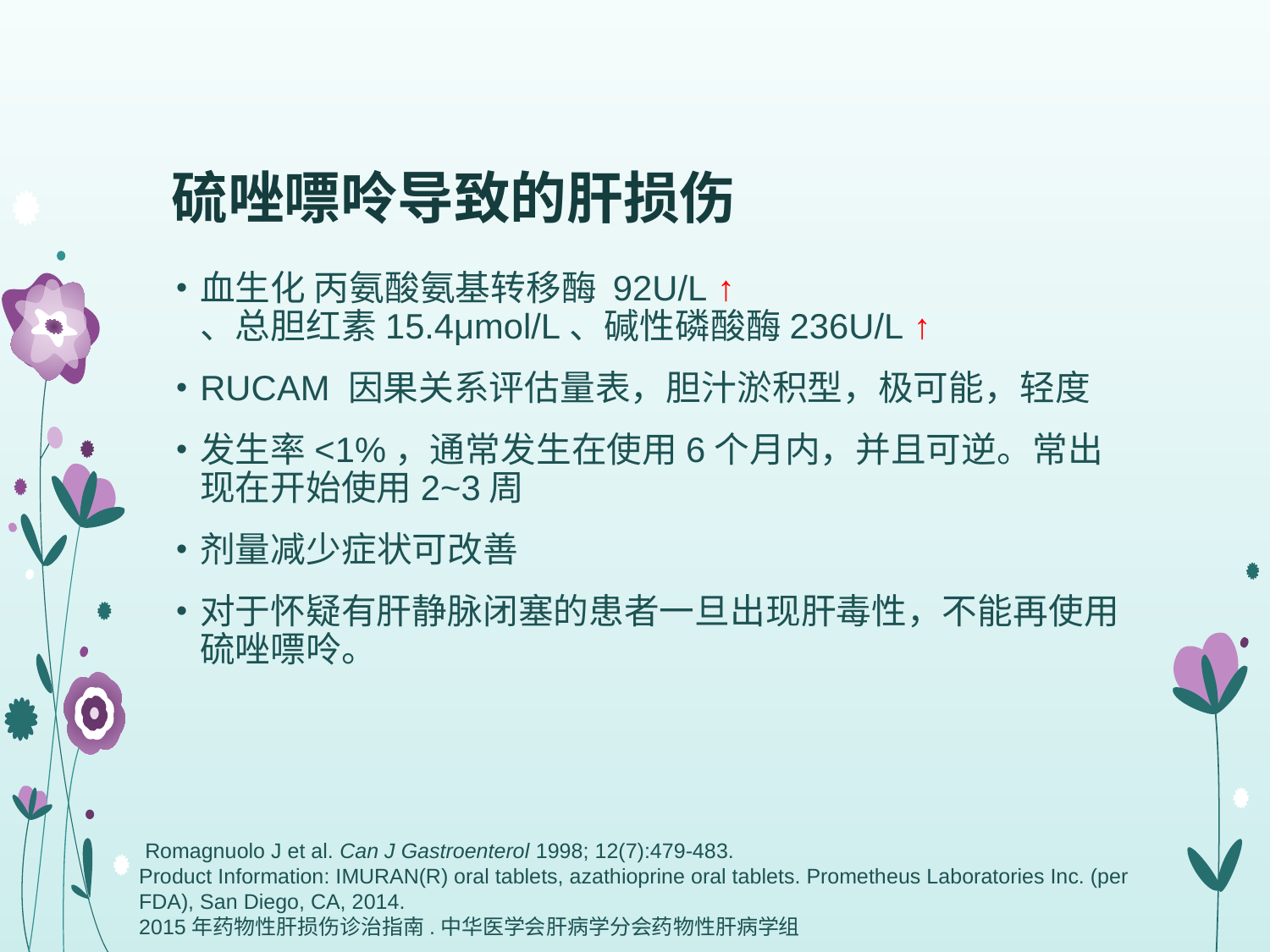

# 硫唑嘌呤导致的肝损伤
血生化 丙氨酸氨基转移酶 92U/L ↑ 、总胆红素15.4μmol/L、碱性磷酸酶236U/L ↑
RUCAM 因果关系评估量表，胆汁淤积型，极可能，轻度
发生率<1%，通常发生在使用6个月内，并且可逆。常出现在开始使用2~3周
剂量减少症状可改善
对于怀疑有肝静脉闭塞的患者一旦出现肝毒性，不能再使用硫唑嘌呤。
 Romagnuolo J et al. Can J Gastroenterol 1998; 12(7):479-483.
Product Information: IMURAN(R) oral tablets, azathioprine oral tablets. Prometheus Laboratories Inc. (per FDA), San Diego, CA, 2014.
2015年药物性肝损伤诊治指南.中华医学会肝病学分会药物性肝病学组